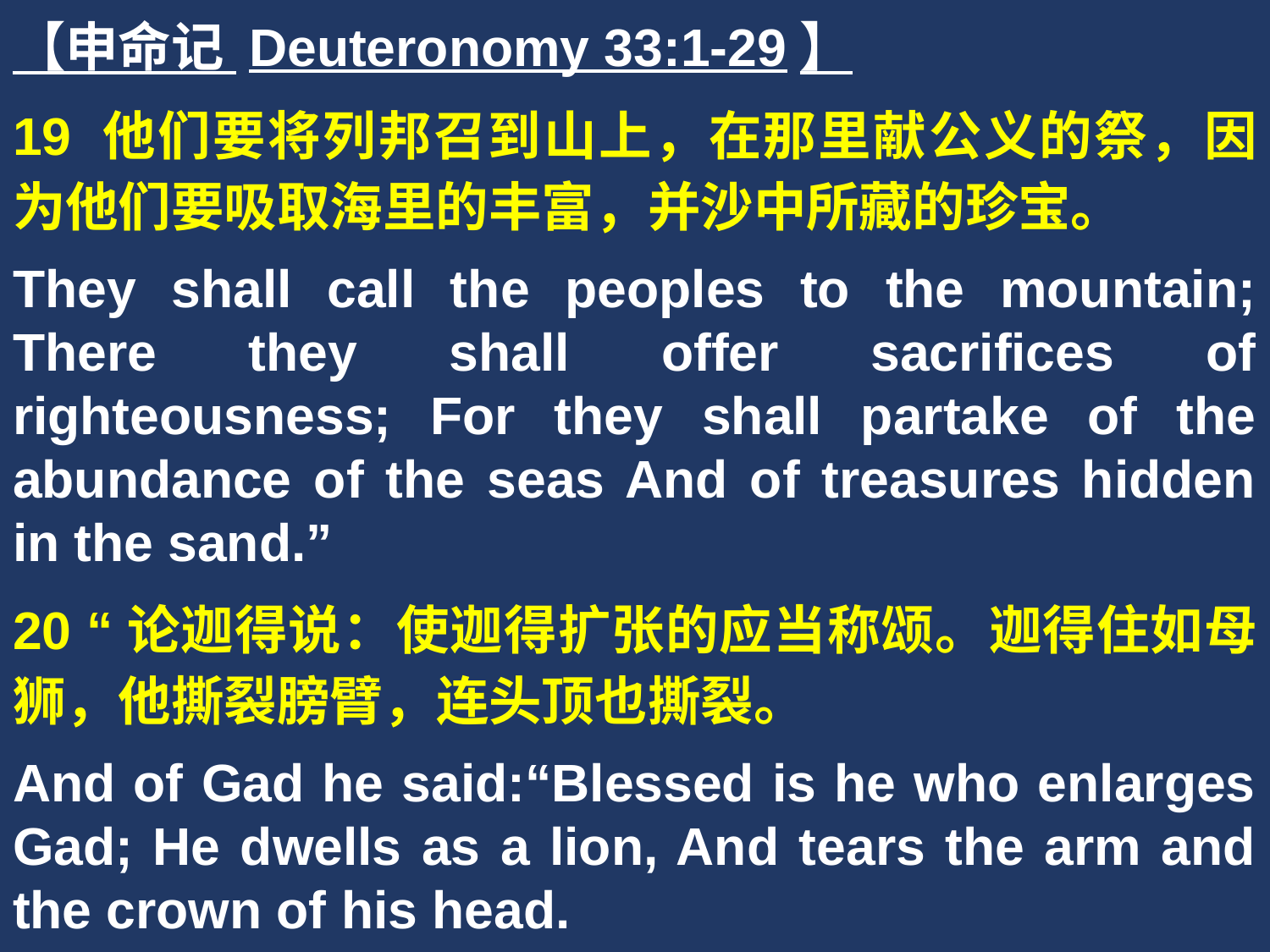

【申命记 Deuteronomy 33:1-29】
19 他们要将列邦召到山上，在那里献公义的祭，因为他们要吸取海里的丰富，并沙中所藏的珍宝。
They shall call the peoples to the mountain; There they shall offer sacrifices of righteousness; For they shall partake of the abundance of the seas And of treasures hidden in the sand.”
20 “论迦得说：使迦得扩张的应当称颂。迦得住如母狮，他撕裂膀臂，连头顶也撕裂。
And of Gad he said:“Blessed is he who enlarges Gad; He dwells as a lion, And tears the arm and the crown of his head.